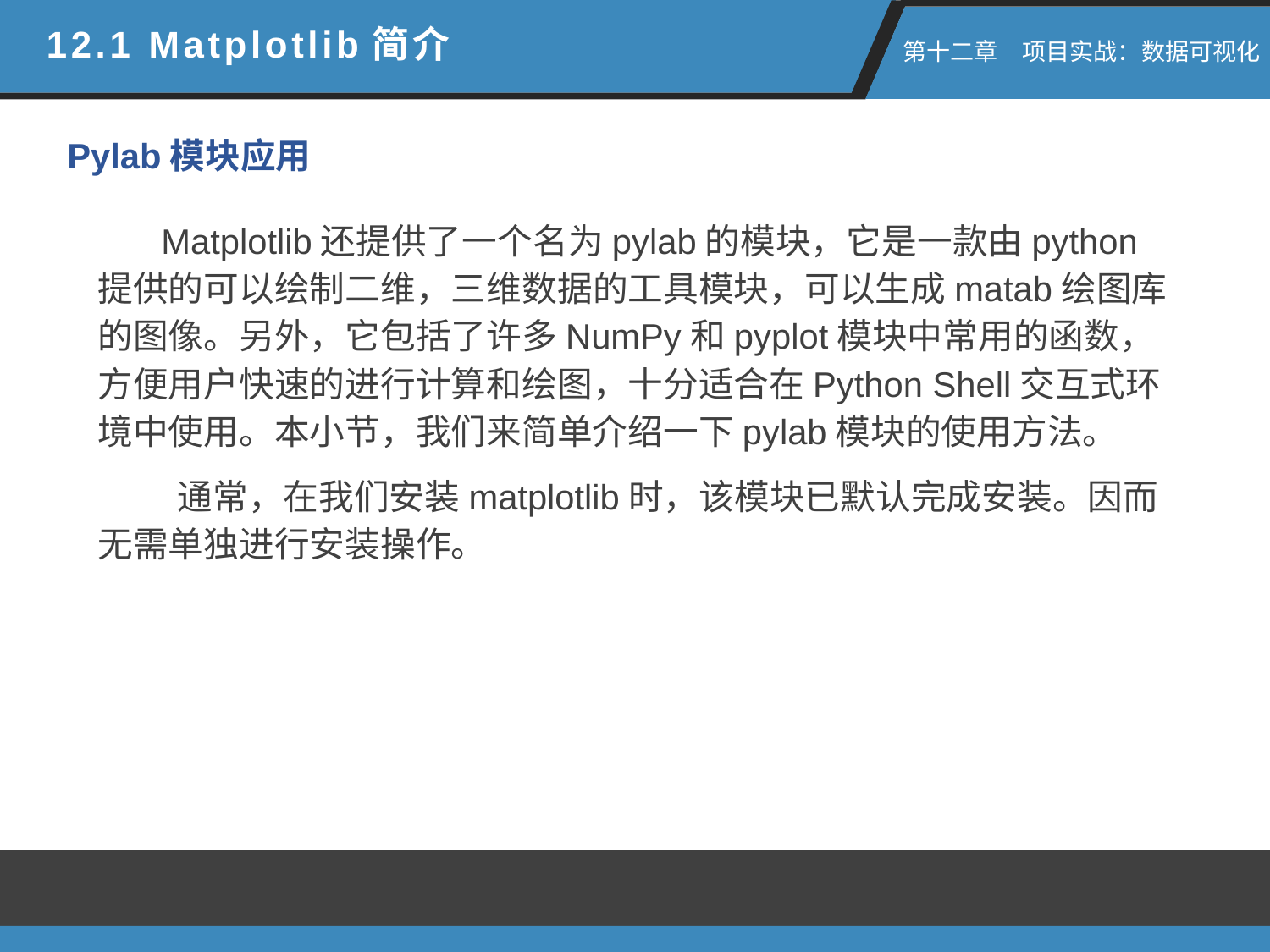

12.1 Matplotlib简介
  第十二章　项目实战：数据可视化
Pylab模块应用
Matplotlib还提供了一个名为pylab的模块，它是一款由python提供的可以绘制二维，三维数据的工具模块，可以生成matab绘图库的图像。另外，它包括了许多NumPy和pyplot模块中常用的函数，方便用户快速的进行计算和绘图，十分适合在Python Shell交互式环境中使用。本小节，我们来简单介绍一下pylab模块的使用方法。
 通常，在我们安装matplotlib时，该模块已默认完成安装。因而无需单独进行安装操作。